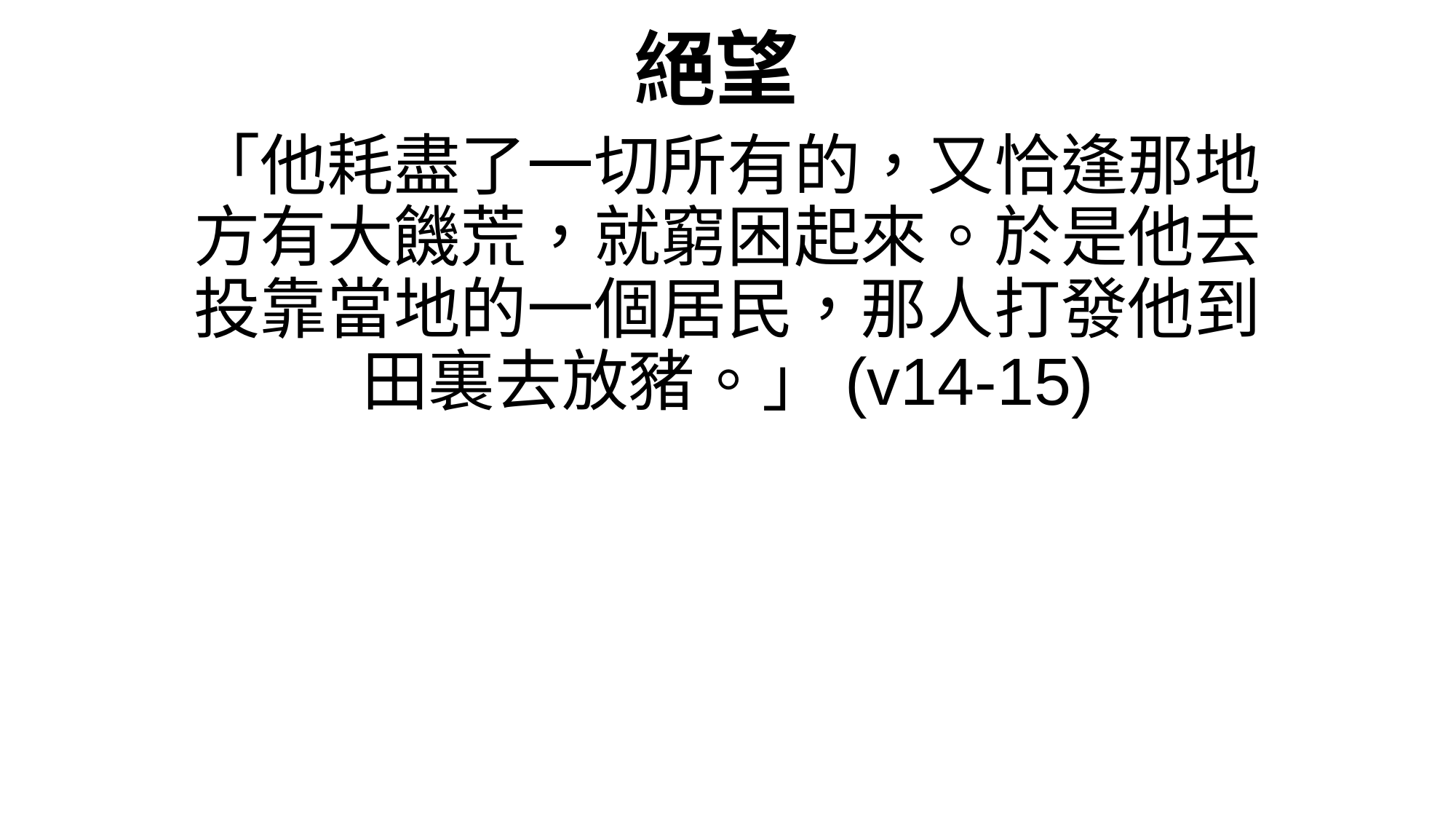

絕望
「他耗盡了一切所有的，又恰逢那地方有大饑荒，就窮困起來。於是他去投靠當地的一個居民，那人打發他到田裏去放豬。」(v14-15)